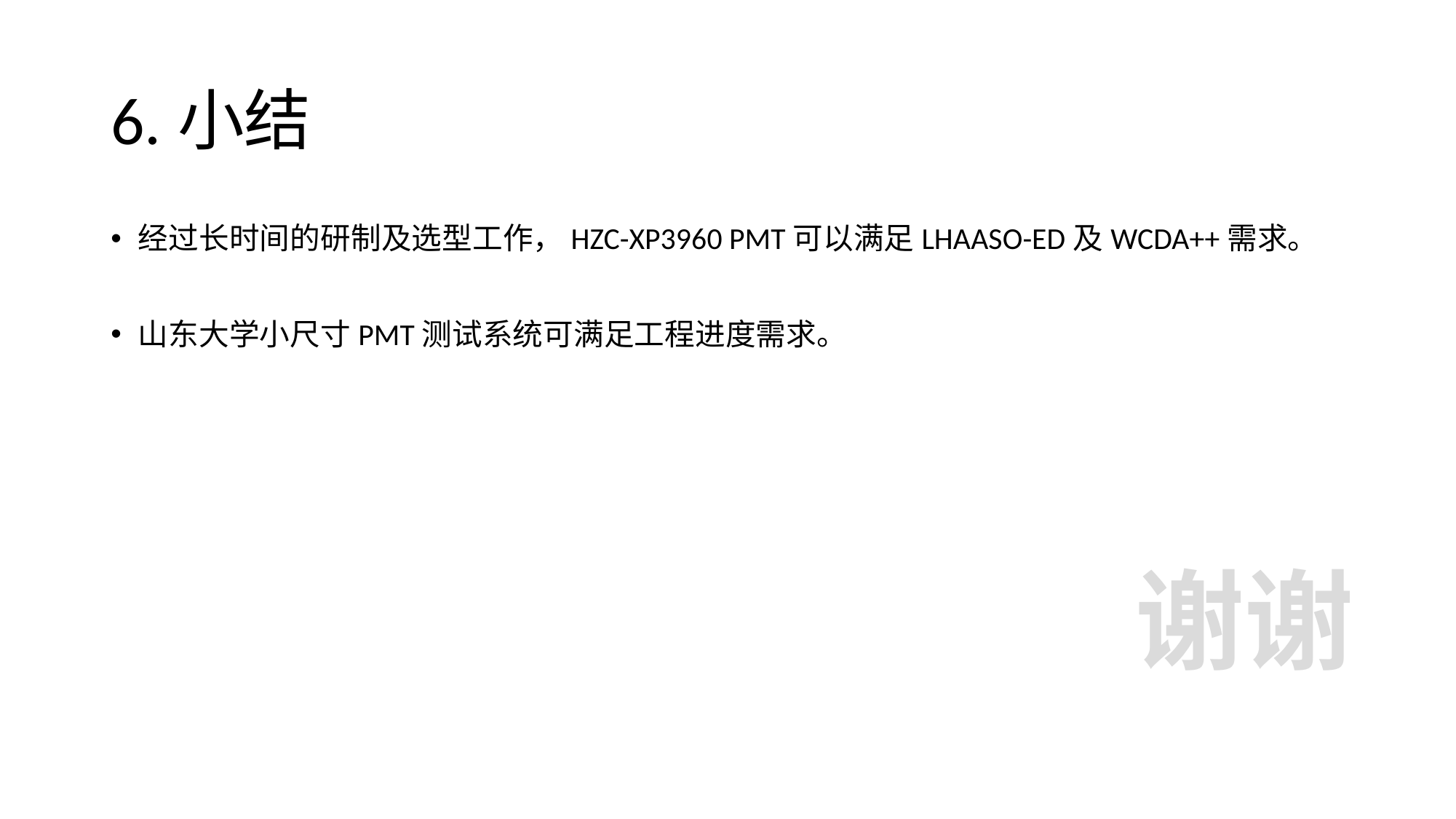

# 6.小结
经过长时间的研制及选型工作，HZC-XP3960 PMT可以满足LHAASO-ED及WCDA++需求。

山东大学小尺寸PMT测试系统可满足工程进度需求。

谢谢

16